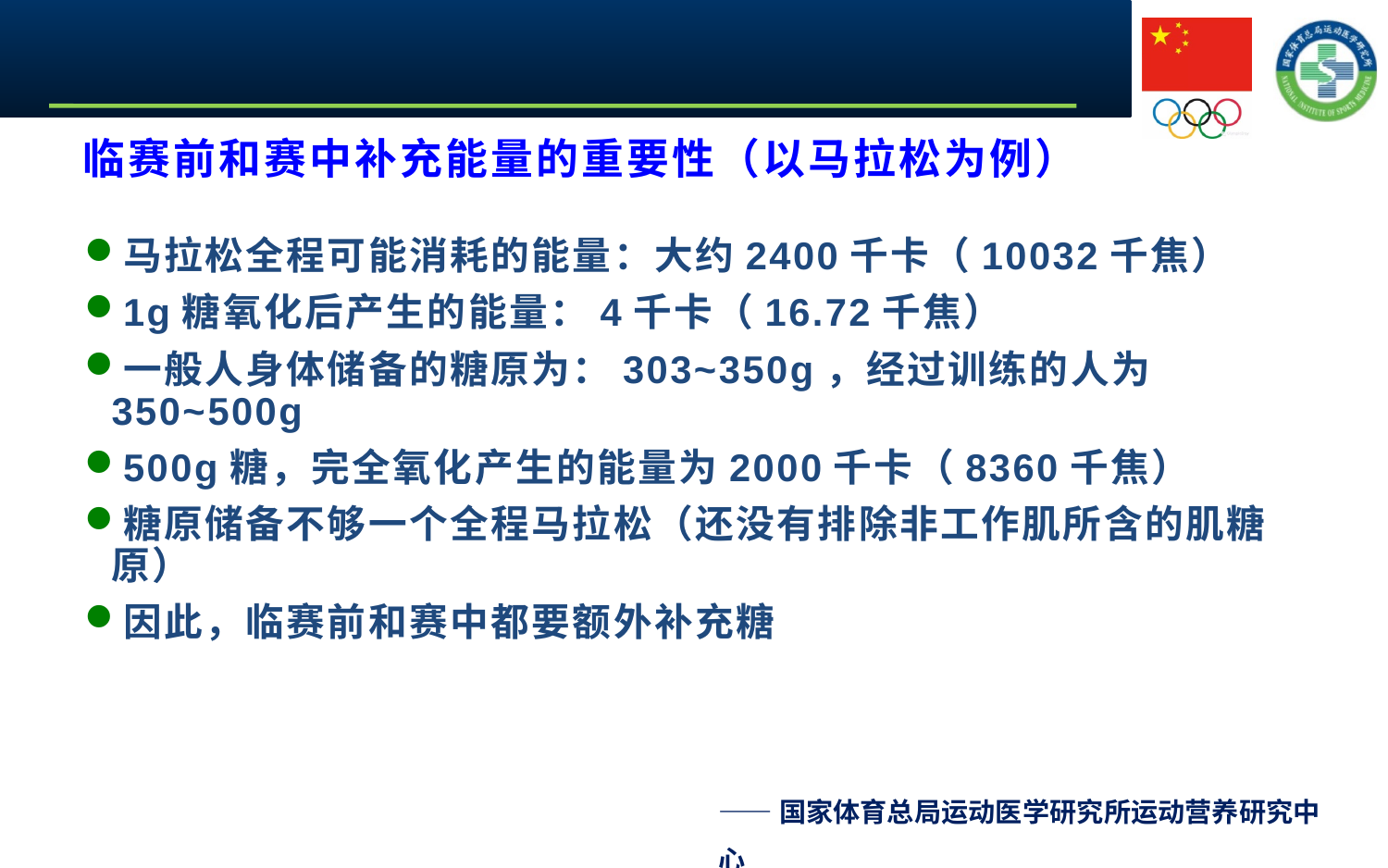

# 临赛前和赛中补充能量的重要性（以马拉松为例）
马拉松全程可能消耗的能量：大约2400千卡（10032千焦）
1g糖氧化后产生的能量：4千卡（16.72千焦）
一般人身体储备的糖原为：303~350g，经过训练的人为350~500g
500g糖，完全氧化产生的能量为2000千卡（8360千焦）
糖原储备不够一个全程马拉松（还没有排除非工作肌所含的肌糖原）
因此，临赛前和赛中都要额外补充糖